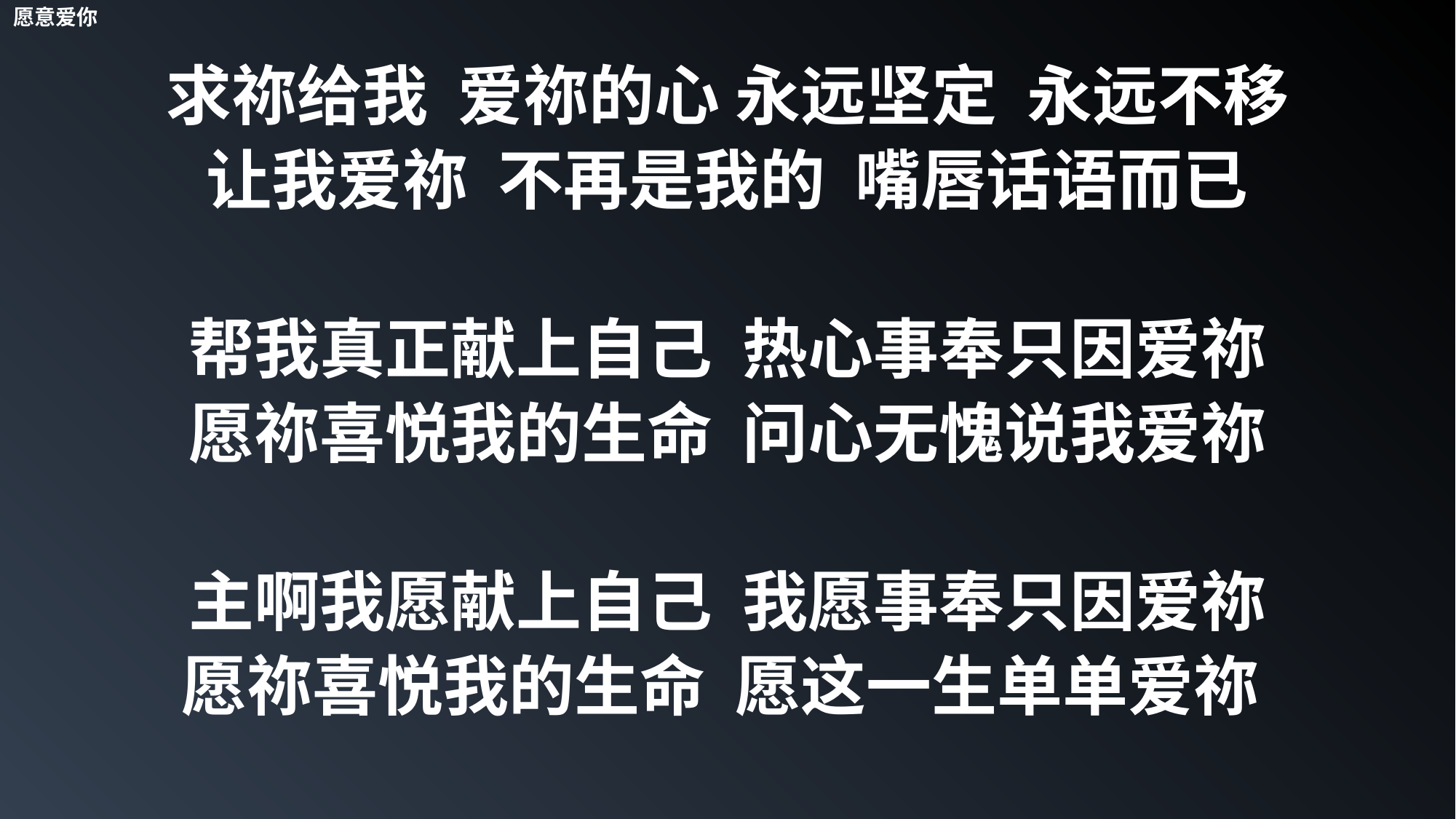

愿意爱你
求祢给我  爱祢的心 永远坚定  永远不移
让我爱祢  不再是我的  嘴唇话语而已

帮我真正献上自己  热心事奉只因爱祢
愿祢喜悦我的生命  问心无愧说我爱祢

主啊我愿献上自己  我愿事奉只因爱祢
愿祢喜悦我的生命  愿这一生单单爱祢